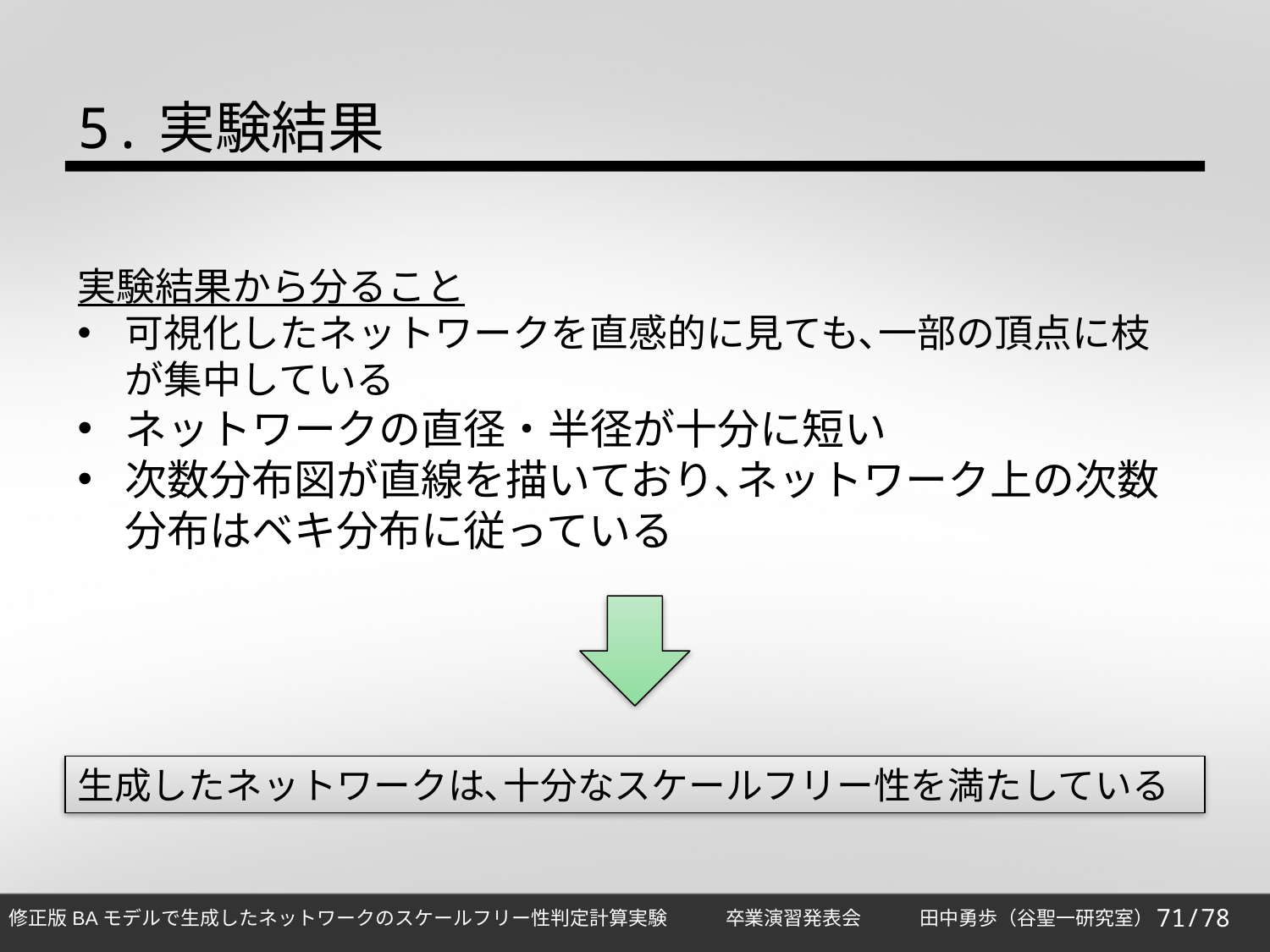

5.実験結果
実験結果から分ること
可視化したネットワークを直感的に見ても､一部の頂点に枝が集中している
ネットワークの直径・半径が十分に短い
次数分布図が直線を描いており､ネットワーク上の次数分布はベキ分布に従っている

生成したネットワークは､十分なスケールフリー性を満たしている
71/78
修正版BAモデルで生成したネットワークのスケールフリー性判定計算実験　　　卒業演習発表会　　　田中勇歩（谷聖一研究室）